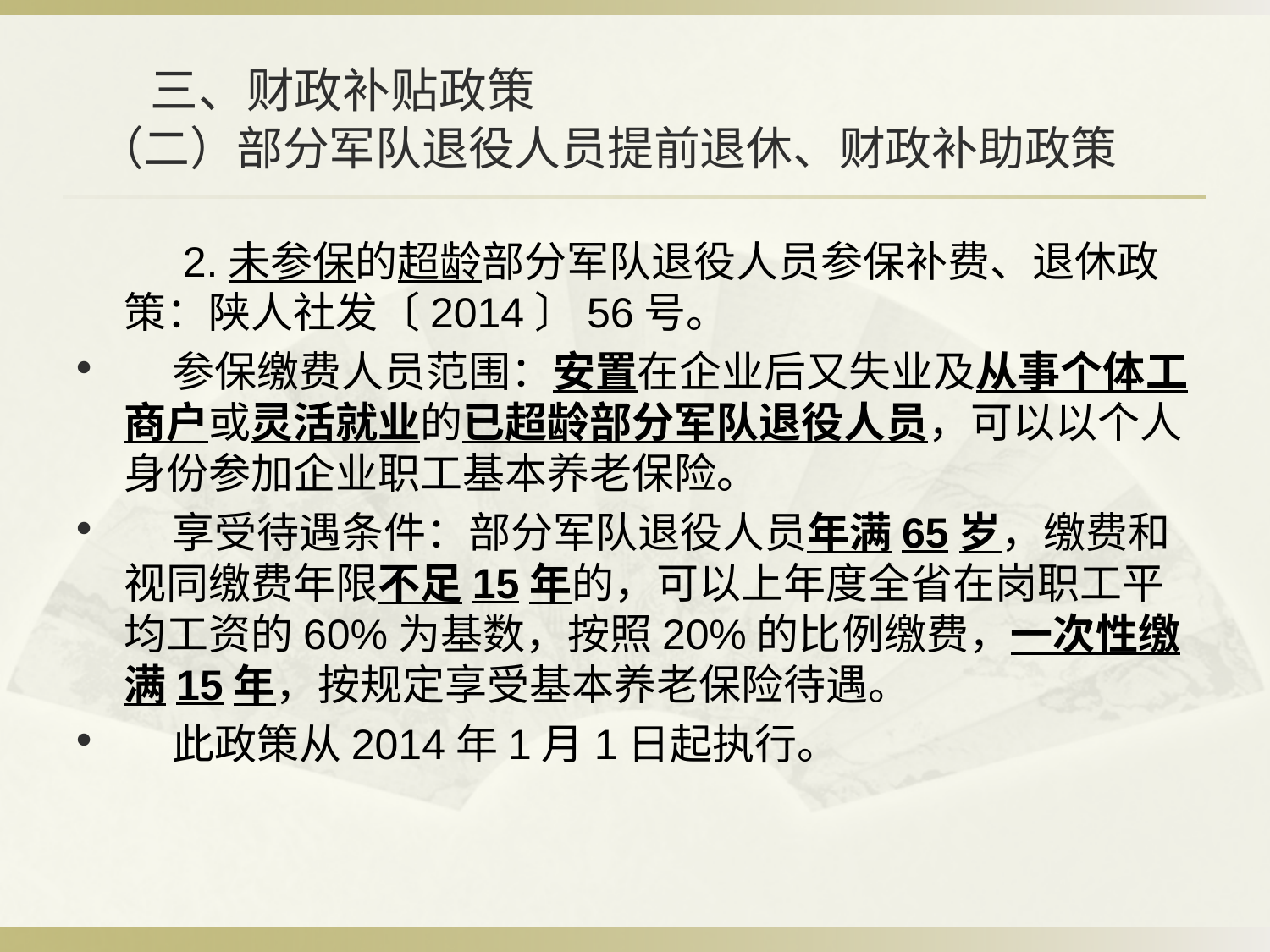

# 三、财政补贴政策 （二）部分军队退役人员提前退休、财政补助政策

         2.未参保的超龄部分军队退役人员参保补费、退休政策：陕人社发〔2014〕56号。
    参保缴费人员范围：安置在企业后又失业及从事个体工商户或灵活就业的已超龄部分军队退役人员，可以以个人身份参加企业职工基本养老保险。
    享受待遇条件：部分军队退役人员年满65岁，缴费和视同缴费年限不足15年的，可以上年度全省在岗职工平均工资的60%为基数，按照20%的比例缴费，一次性缴满15年，按规定享受基本养老保险待遇。
    此政策从2014年1月1日起执行。